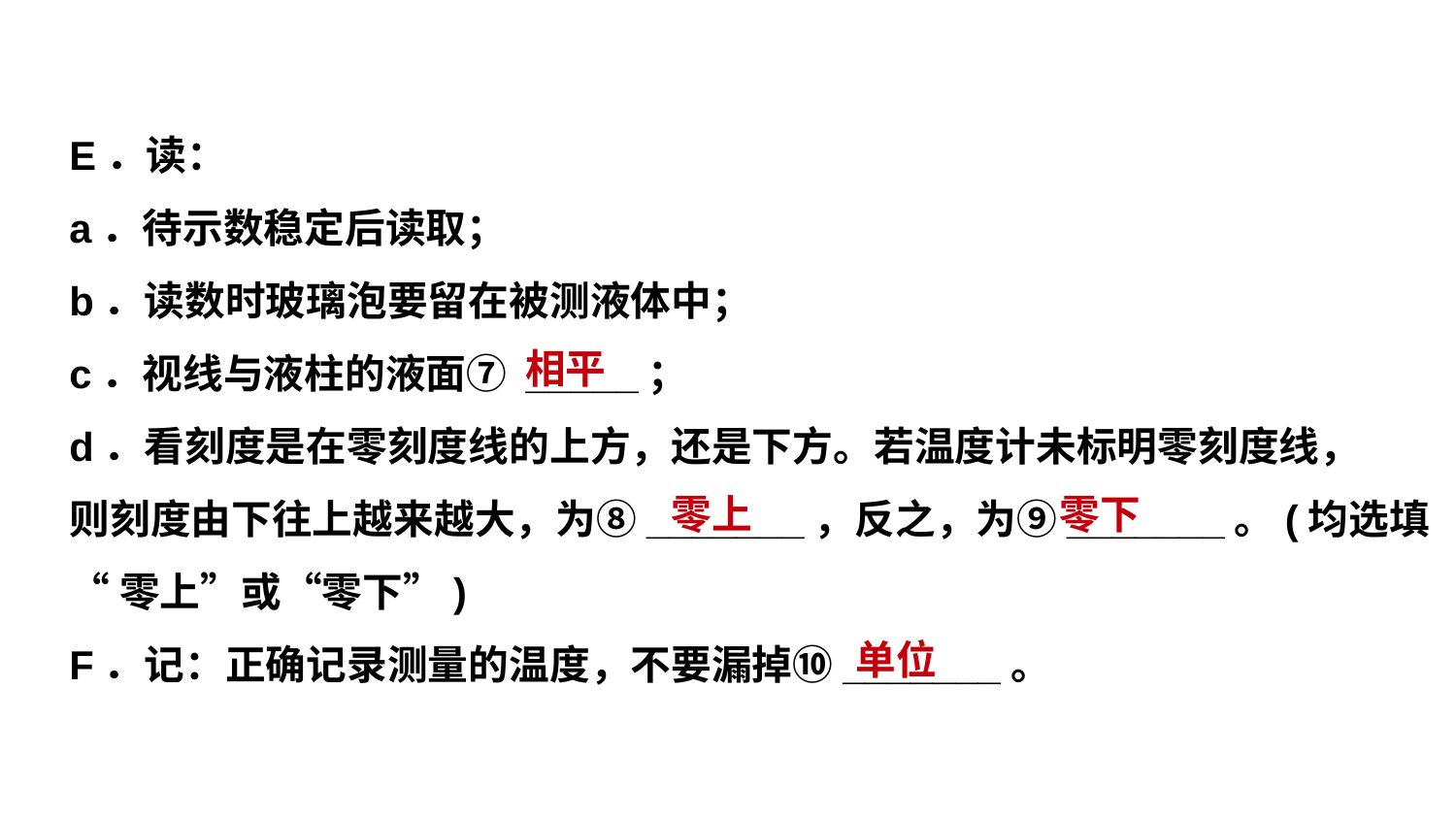

E．读：
a．待示数稳定后读取；
b．读数时玻璃泡要留在被测液体中；
c．视线与液柱的液面⑦ _____；
d．看刻度是在零刻度线的上方，还是下方。若温度计未标明零刻度线，
则刻度由下往上越来越大，为⑧_______，反之，为⑨_______。(均选填
“零上”或“零下”)
F．记：正确记录测量的温度，不要漏掉⑩_______。
相平
 零上
 零下
 单位